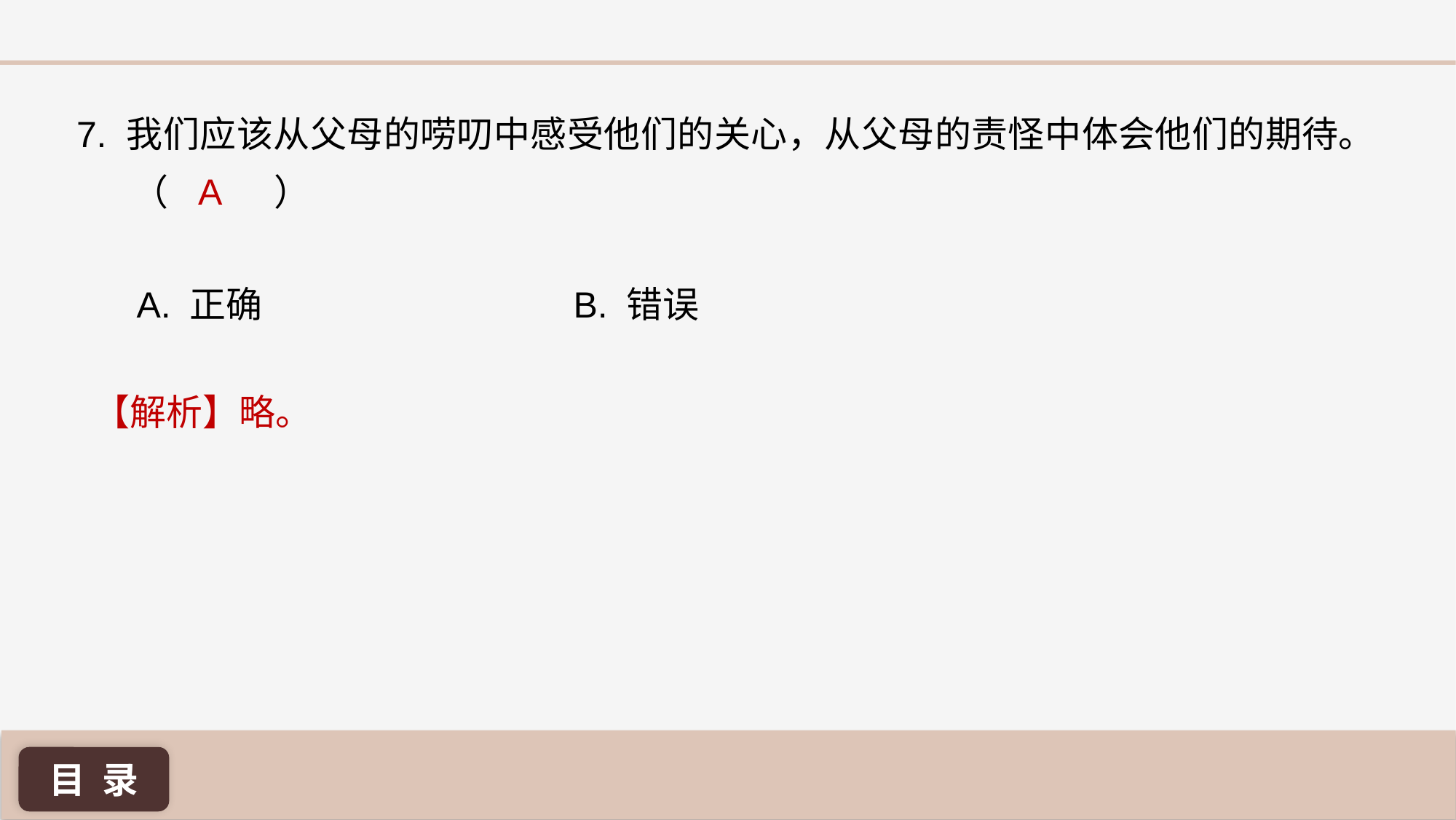

7. 我们应该从父母的唠叨中感受他们的关心，从父母的责怪中体会他们的期待。 （ 	    ）
A
A. 正确 			B. 错误
【解析】略。